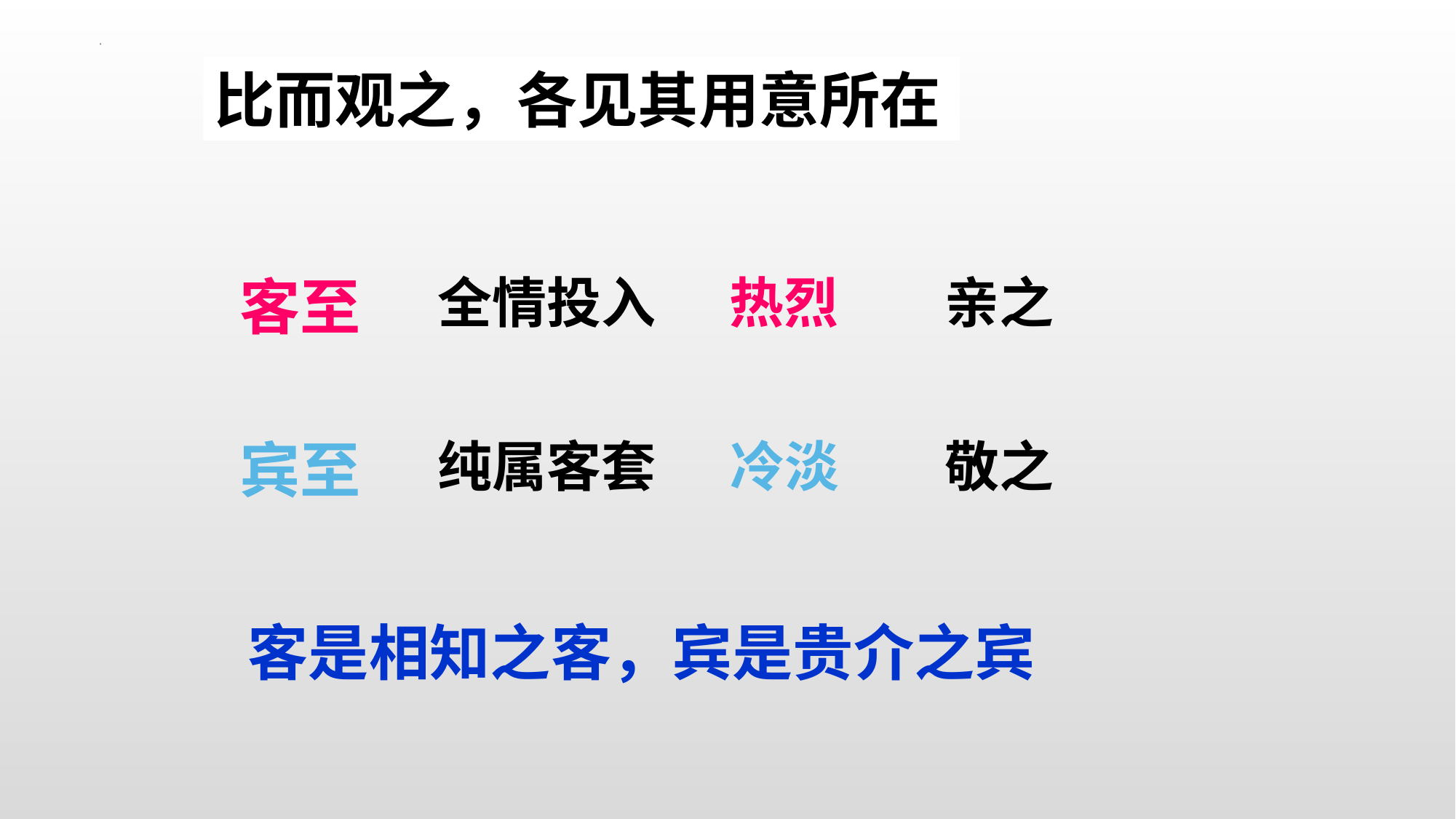

比而观之，各见其用意所在

客至
全情投入
热烈
亲之
宾至
纯属客套
冷淡
敬之
客是相知之客，宾是贵介之宾